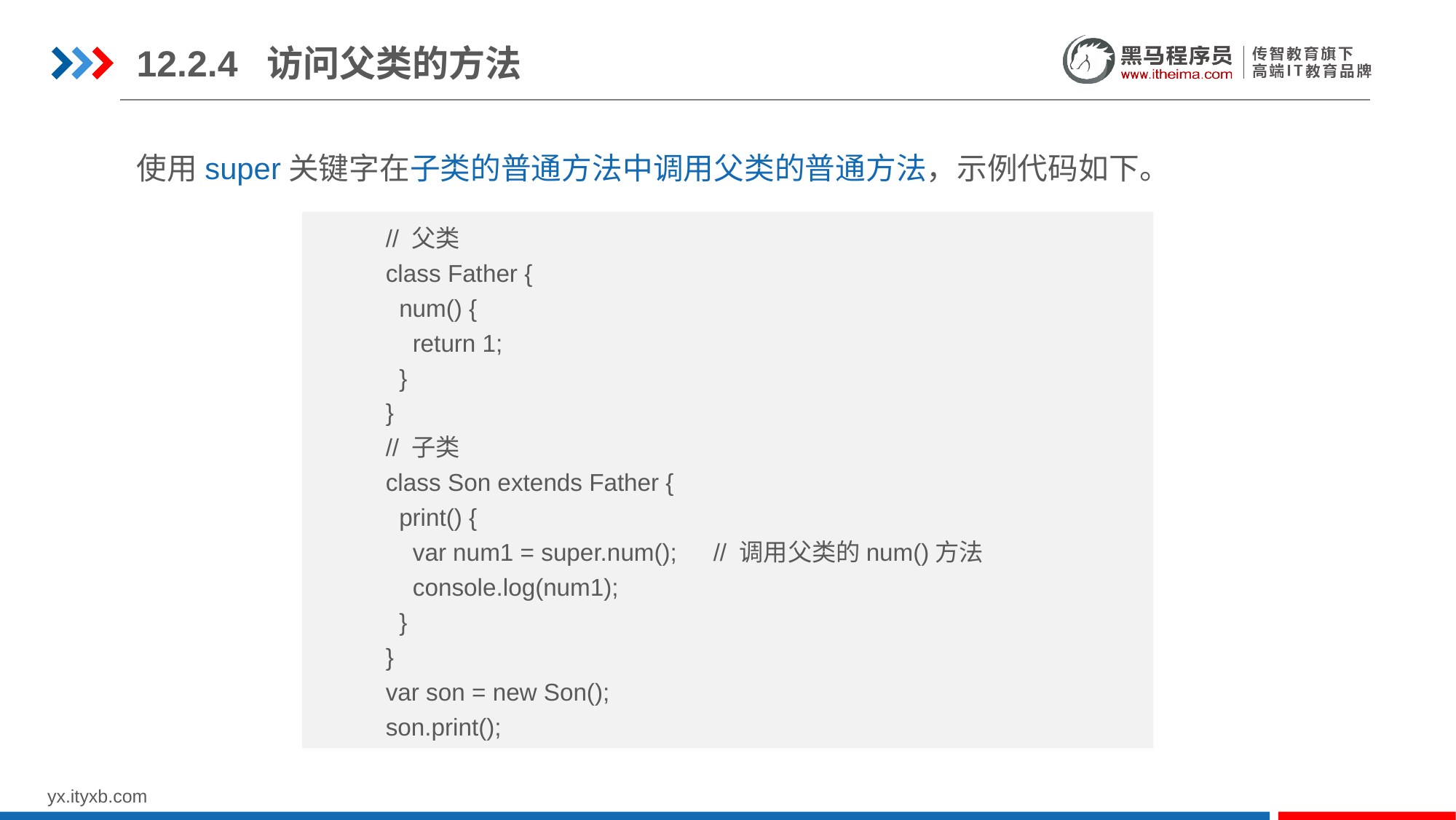

12.2.4  访问父类的方法
使用super关键字在子类的普通方法中调用父类的普通方法，示例代码如下。
// 父类
class Father {
  num() {
    return 1;
  }
}
// 子类
class Son extends Father {
  print() {
    var num1 = super.num(); 	// 调用父类的num()方法
    console.log(num1);
  }
}
var son = new Son();
son.print();